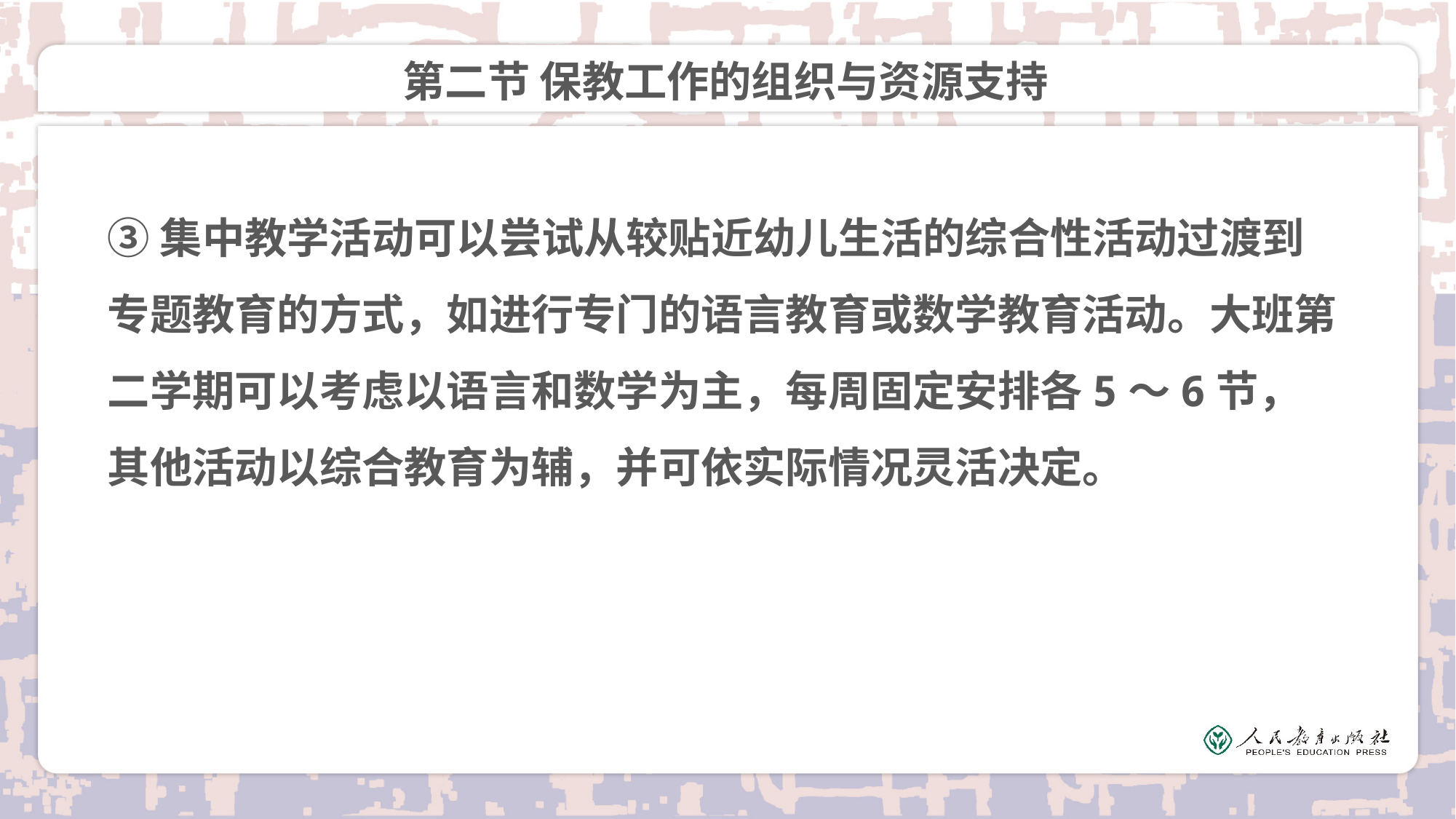

# 第二节 保教工作的组织与资源支持
③集中教学活动可以尝试从较贴近幼儿生活的综合性活动过渡到专题教育的方式，如进行专门的语言教育或数学教育活动。大班第二学期可以考虑以语言和数学为主，每周固定安排各5～6节，其他活动以综合教育为辅，并可依实际情况灵活决定。